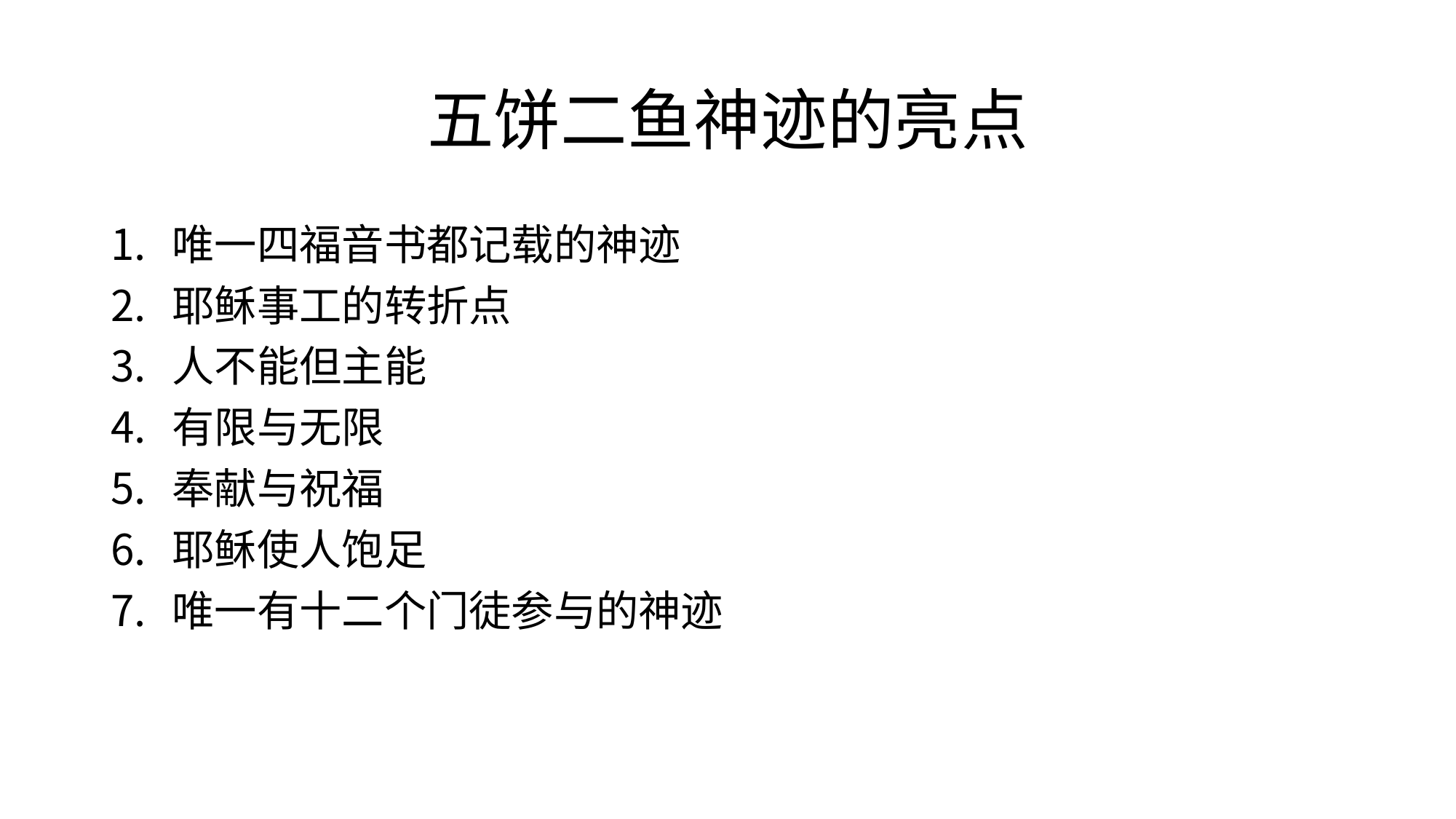

# 五饼二鱼神迹的亮点
唯一四福音书都记载的神迹
耶稣事工的转折点
人不能但主能
有限与无限
奉献与祝福
耶稣使人饱足
唯一有十二个门徒参与的神迹